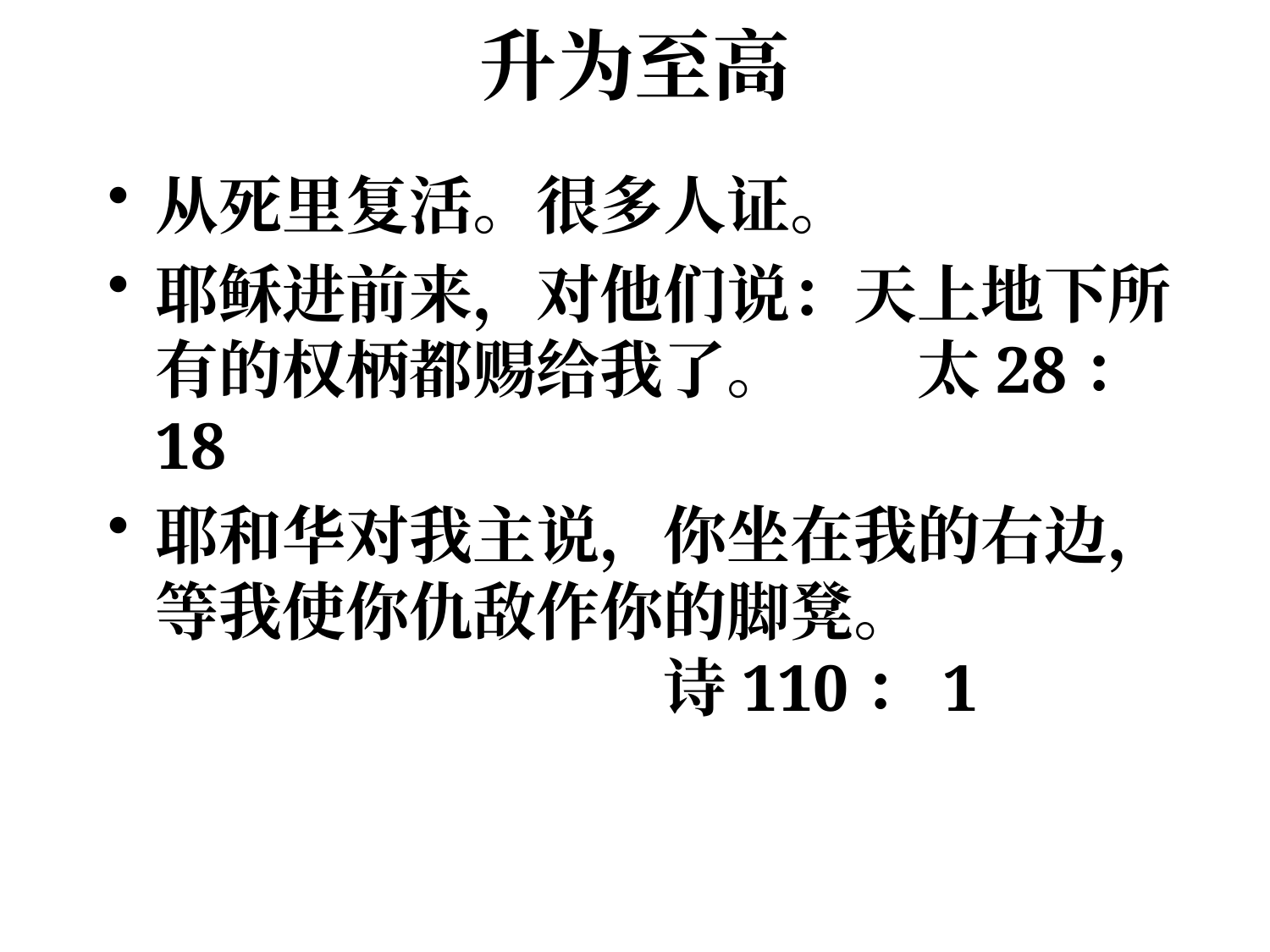

# 升为至高
从死里复活。很多人证。
耶稣进前来，对他们说：天上地下所有的权柄都赐给我了。	太28：18
耶和华对我主说，你坐在我的右边，等我使你仇敌作你的脚凳。 						诗110：1